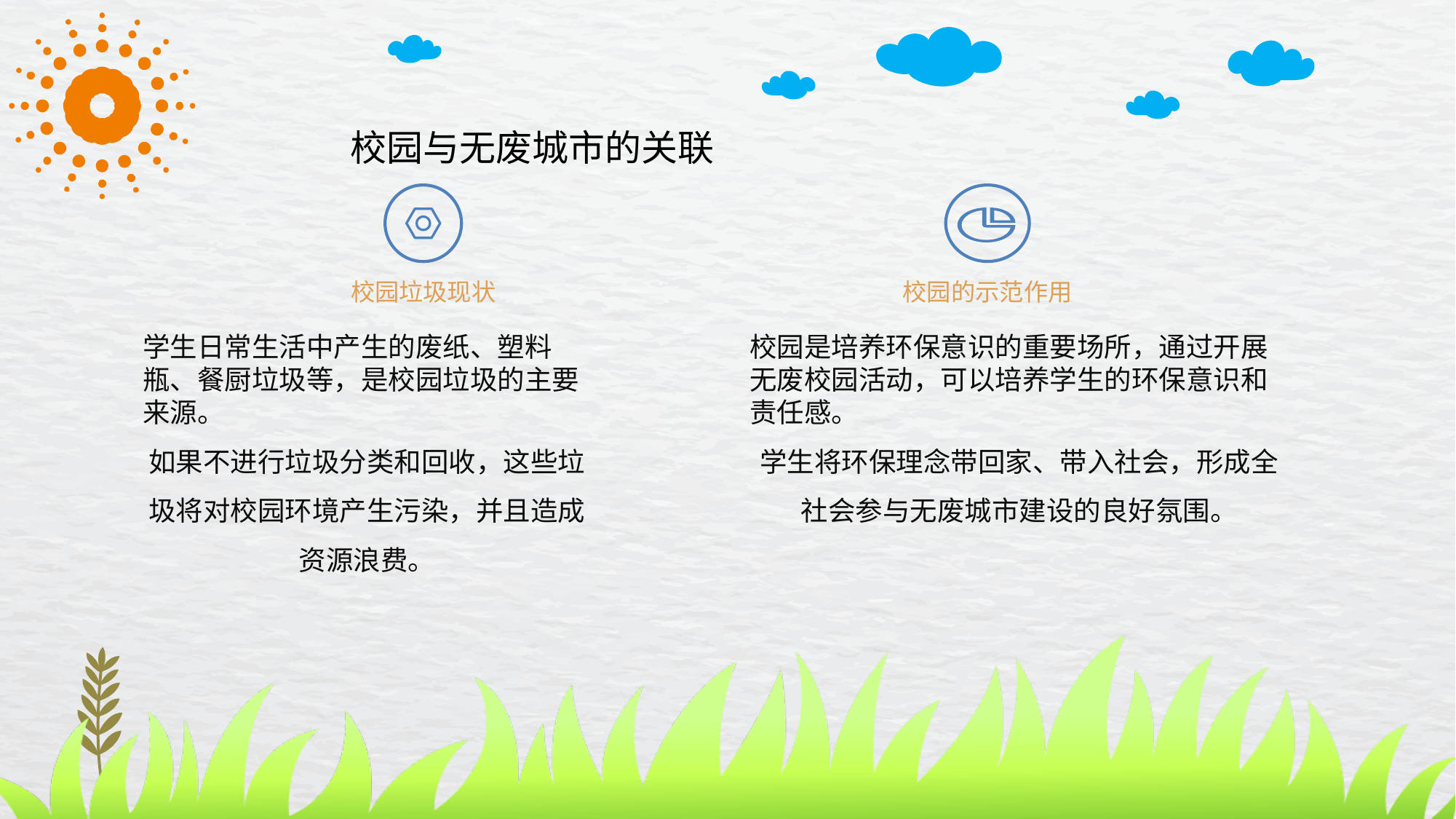

校园与无废城市的关联

校园垃圾现状
校园的示范作用
学生日常生活中产生的废纸、塑料瓶、餐厨垃圾等，是校园垃圾的主要来源。
如果不进行垃圾分类和回收，这些垃圾将对校园环境产生污染，并且造成资源浪费。
校园是培养环保意识的重要场所，通过开展无废校园活动，可以培养学生的环保意识和责任感。
学生将环保理念带回家、带入社会，形成全社会参与无废城市建设的良好氛围。